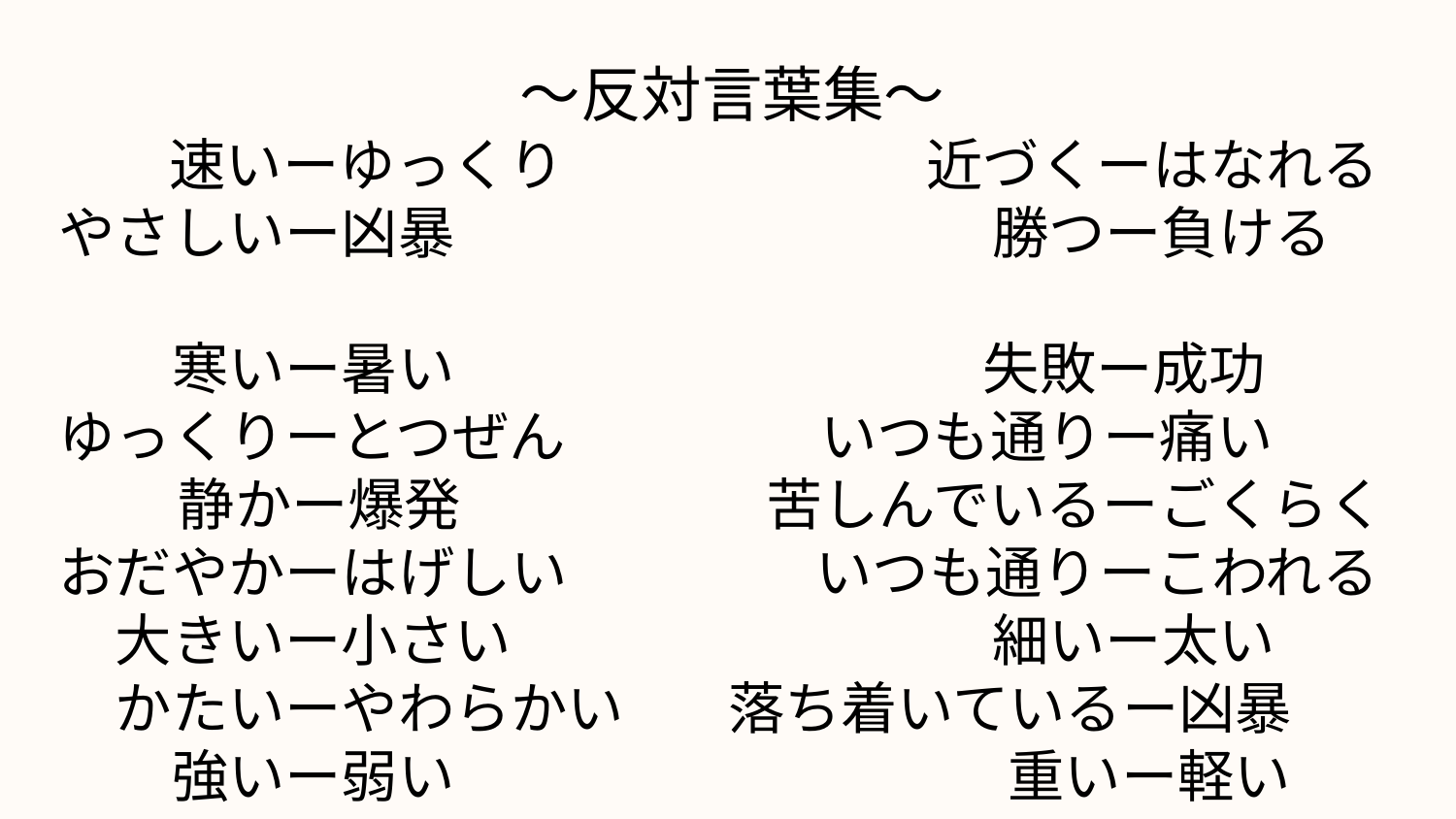

〜反対言葉集〜
　 　速いーゆっくり　　　　     　近づくーはなれる
やさしいー凶暴　　　　　  　      　 勝つー負ける
　　寒いー暑い　　  　          　　　失敗ー成功
ゆっくりーとつぜん　         　いつも通りー痛い
　    静かー爆発　　　     　苦しんでいるーごくらく
おだやかーはげしい　  　 　  いつも通りーこわれる
　大きいー小さい　  　　 　   　　   細いー太い
　かたいーやわらかい　   落ち着いているー凶暴
　　強いー弱い　　　　   　　       　重いー軽い